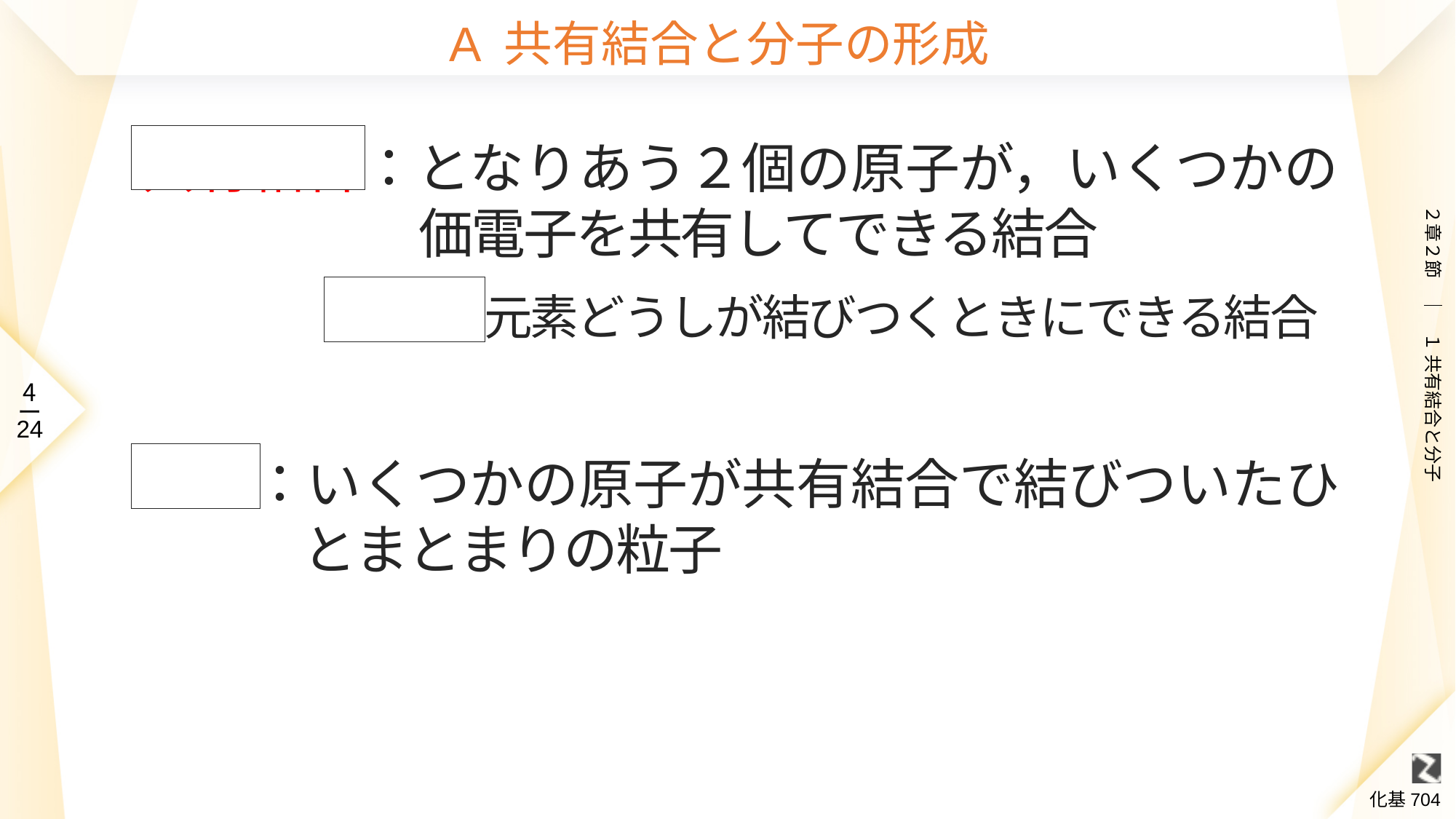

# A 共有結合と分子の形成

共有結合：となりあう２個の原子が，いくつかの価電子を共有してできる結合

非金属 元素どうしが結びつくときにできる結合
分子：いくつかの原子が共有結合で結びついたひとまとまりの粒子